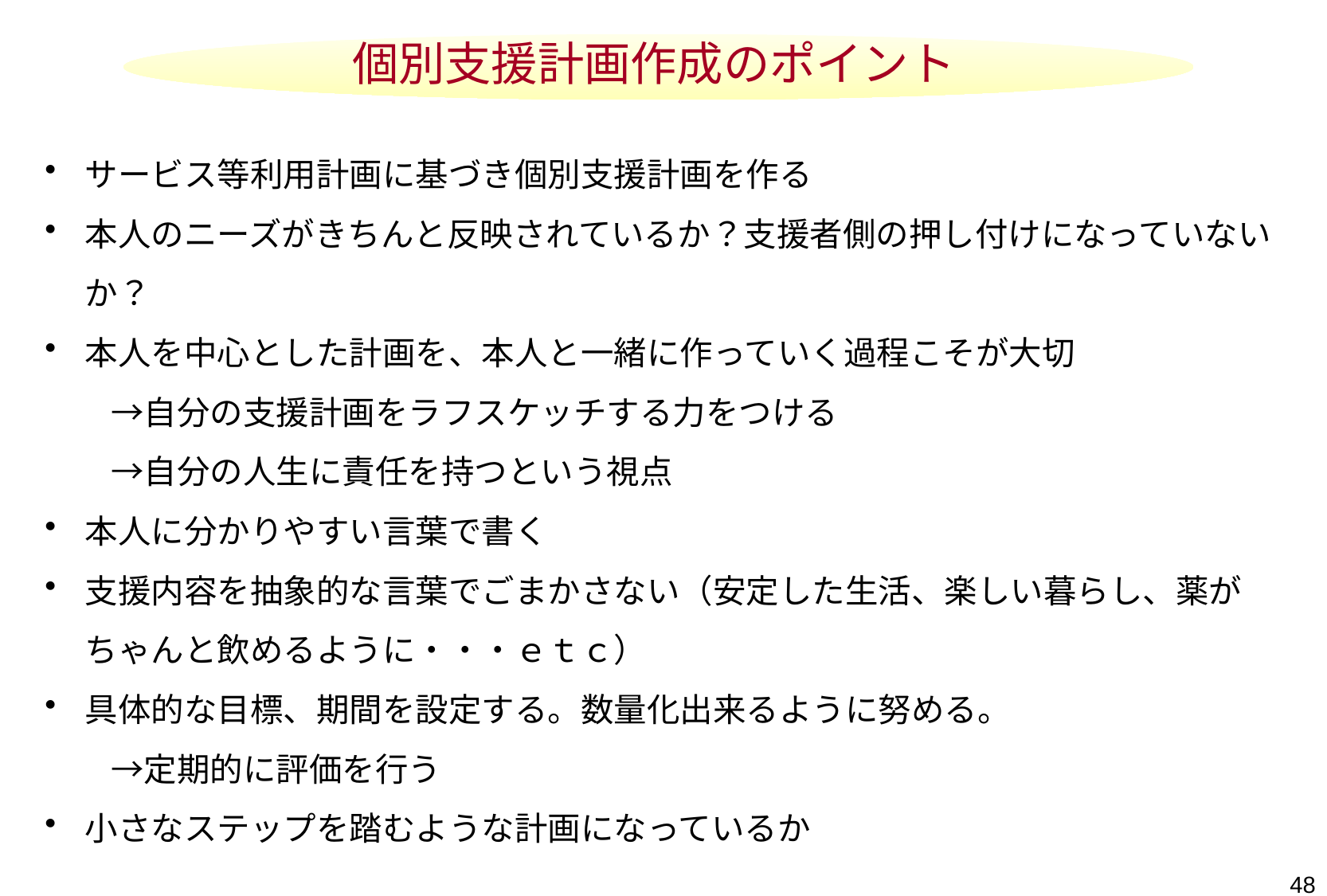

個別支援計画作成のポイント

サービス等利用計画に基づき個別支援計画を作る
本人のニーズがきちんと反映されているか？支援者側の押し付けになっていないか？
本人を中心とした計画を、本人と一緒に作っていく過程こそが大切
　　→自分の支援計画をラフスケッチする力をつける
　　→自分の人生に責任を持つという視点
本人に分かりやすい言葉で書く
支援内容を抽象的な言葉でごまかさない（安定した生活、楽しい暮らし、薬がちゃんと飲めるように・・・ｅｔｃ）
具体的な目標、期間を設定する。数量化出来るように努める。
　　→定期的に評価を行う
小さなステップを踏むような計画になっているか

48